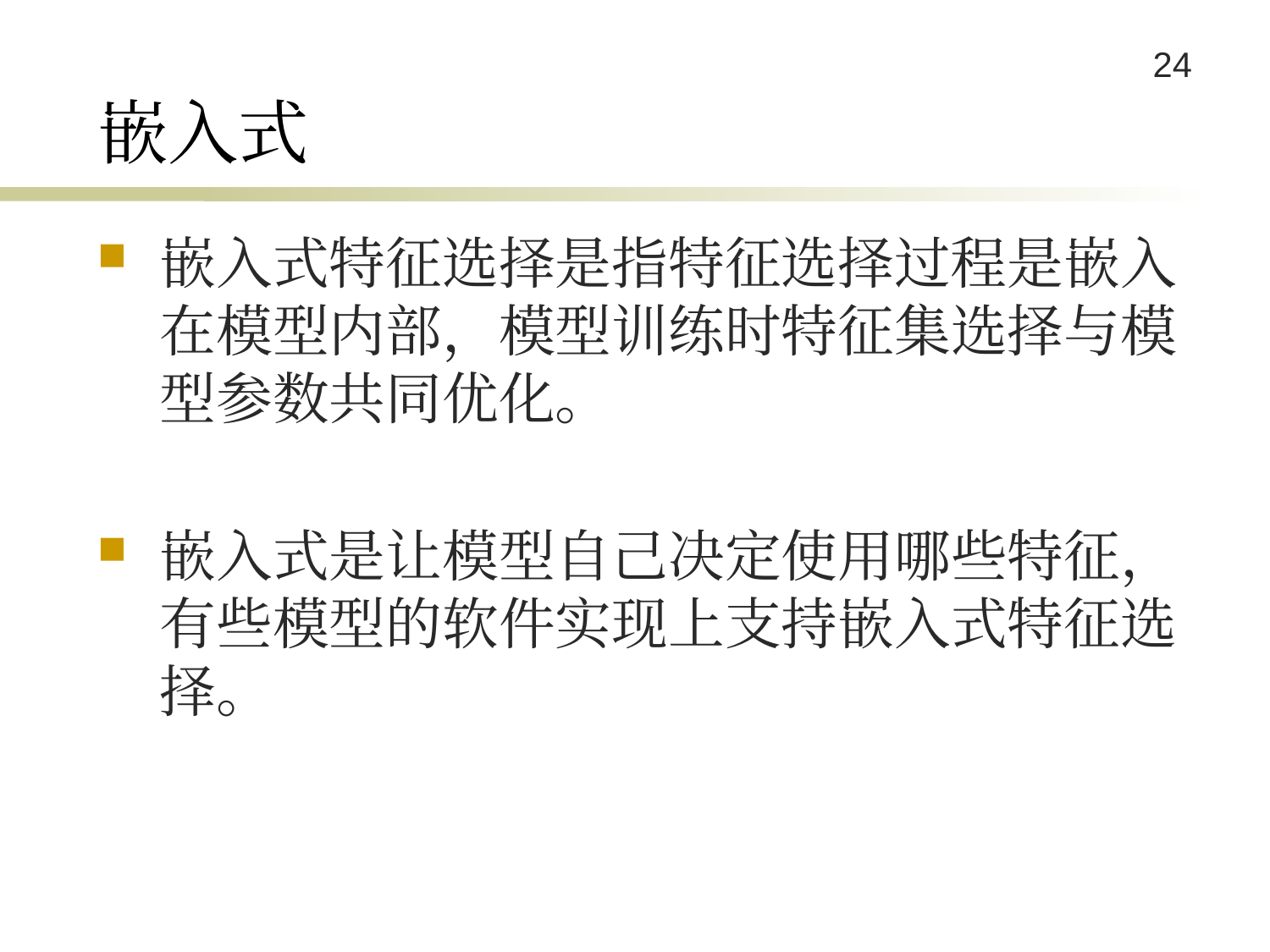

# 嵌入式
嵌入式特征选择是指特征选择过程是嵌入在模型内部，模型训练时特征集选择与模型参数共同优化。

嵌入式是让模型自己决定使用哪些特征，有些模型的软件实现上支持嵌入式特征选择。